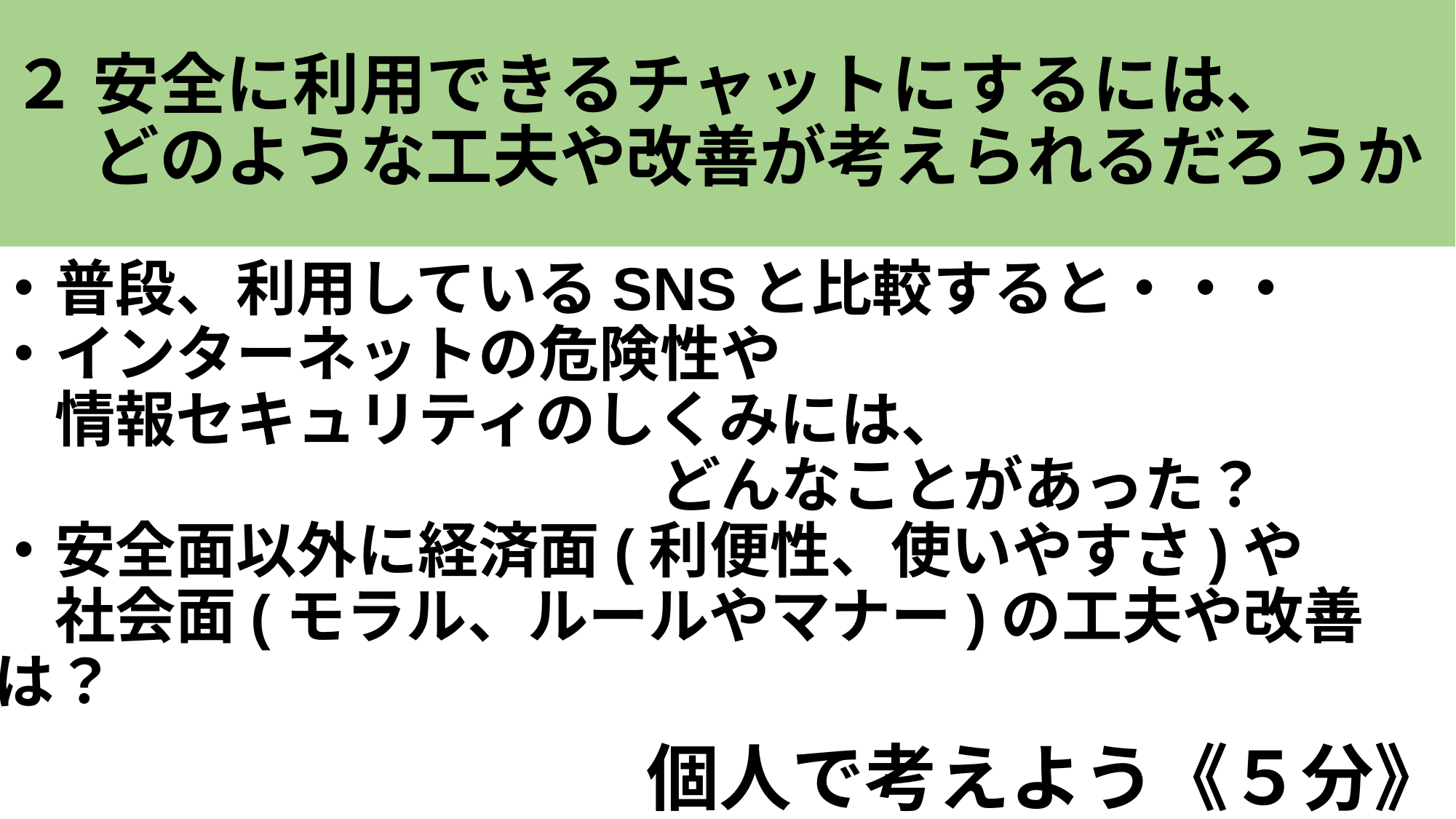

# ２ 安全に利用できるチャットにするには、 　 どのような工夫や改善が考えられるだろうか
・普段、利用しているSNSと比較すると・・・
・インターネットの危険性や
　情報セキュリティのしくみには、
　　　　　　　　　　　どんなことがあった？
・安全面以外に経済面(利便性、使いやすさ)や
　社会面(モラル、ルールやマナー)の工夫や改善は？
個人で考えよう《５分》